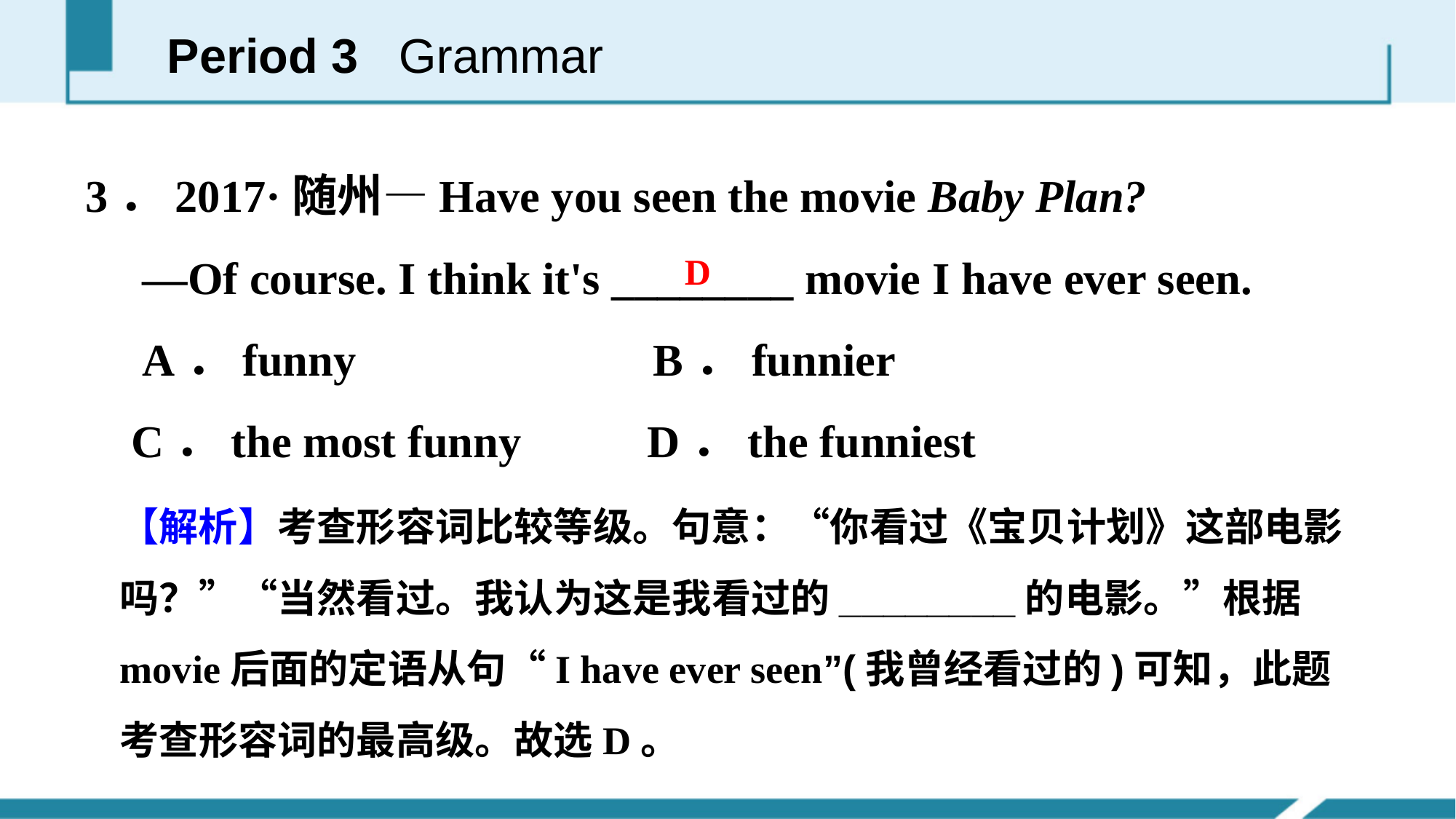

Period 3   Grammar
3．2017·随州—Have you seen the movie Baby Plan?
     —Of course. I think it's ________ movie I have ever seen.
     A．funny                          B．funnier
    C．the most funny           D．the funniest
D
【解析】考查形容词比较等级。句意：“你看过《宝贝计划》这部电影吗？”“当然看过。我认为这是我看过的________的电影。”根据movie后面的定语从句“I have ever seen”(我曾经看过的)可知，此题考查形容词的最高级。故选D。